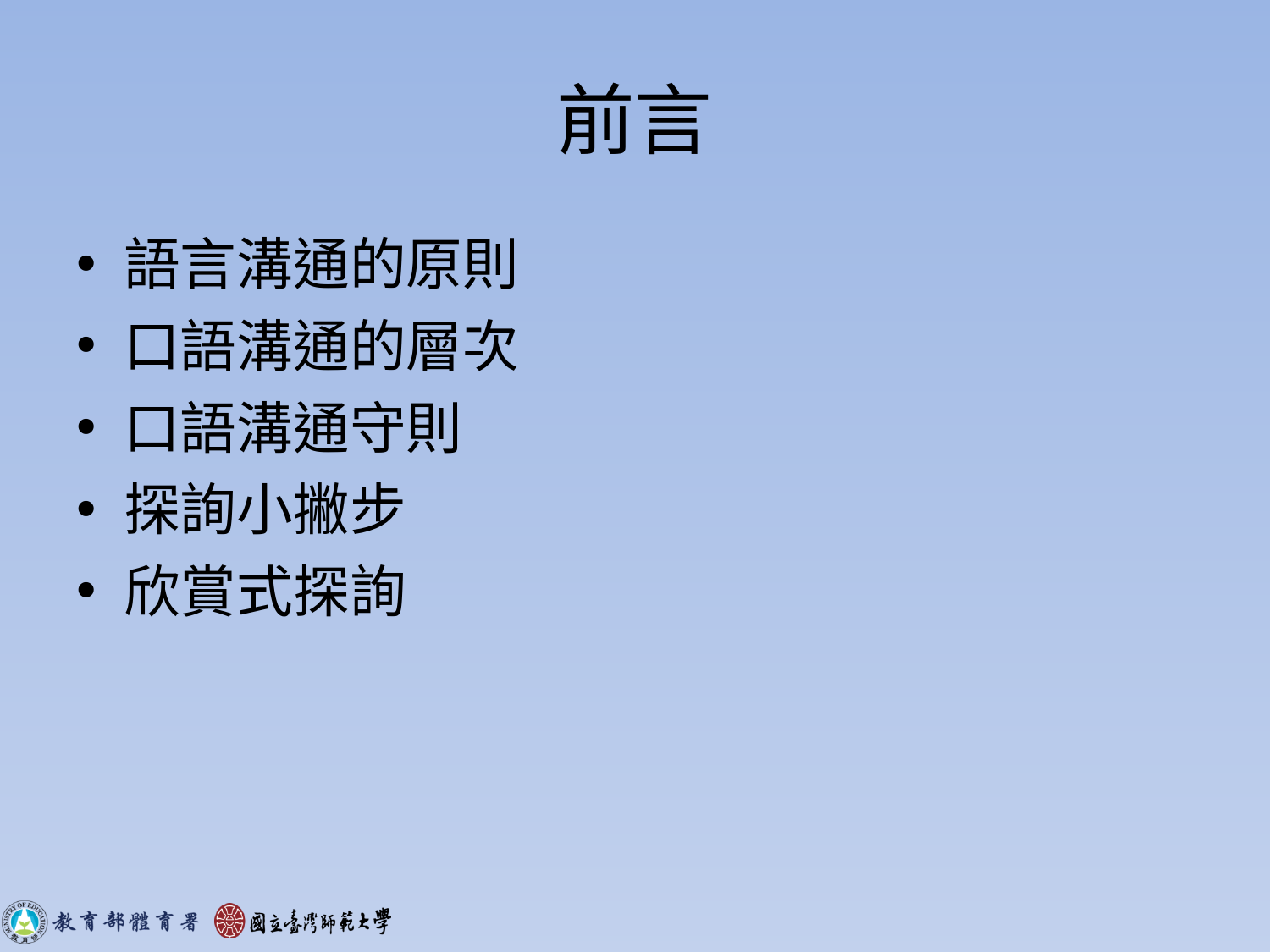

# 前言
語言溝通的原則
口語溝通的層次
口語溝通守則
探詢小撇步
欣賞式探詢